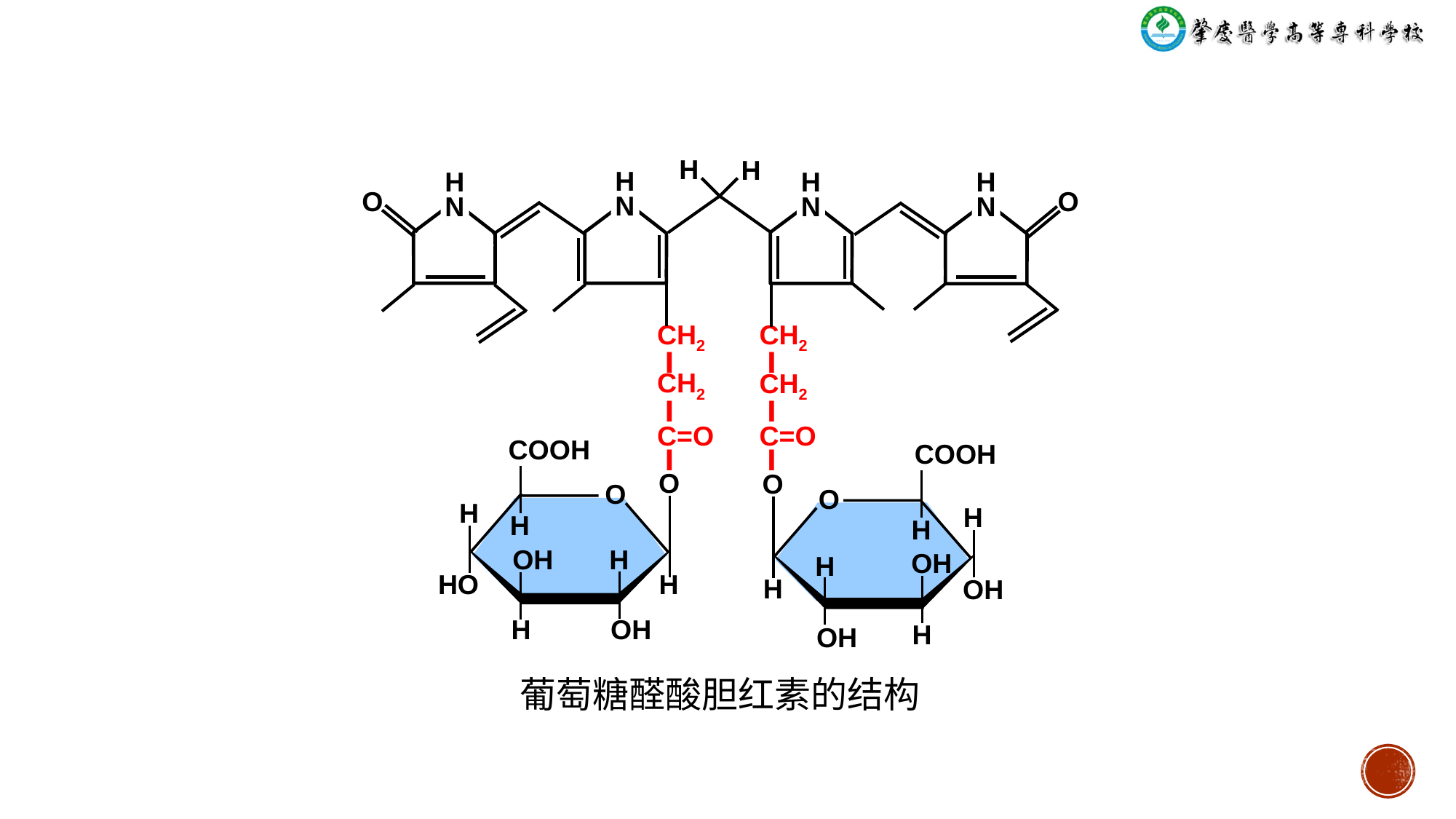

H
H
H
N
H
N
H
N
H
N
O
O

CH2
 ⅼ
CH2
 ⅼ
C=O
 ⅼ
CH2
 ⅼ
CH2
 ⅼ
C=O
 ⅼ
COOH
O
O
H

H

H
OH
H
HO

H
OH
COOH
O
O
H

H

OH
H
H
OH

H
OH
葡萄糖醛酸胆红素的结构